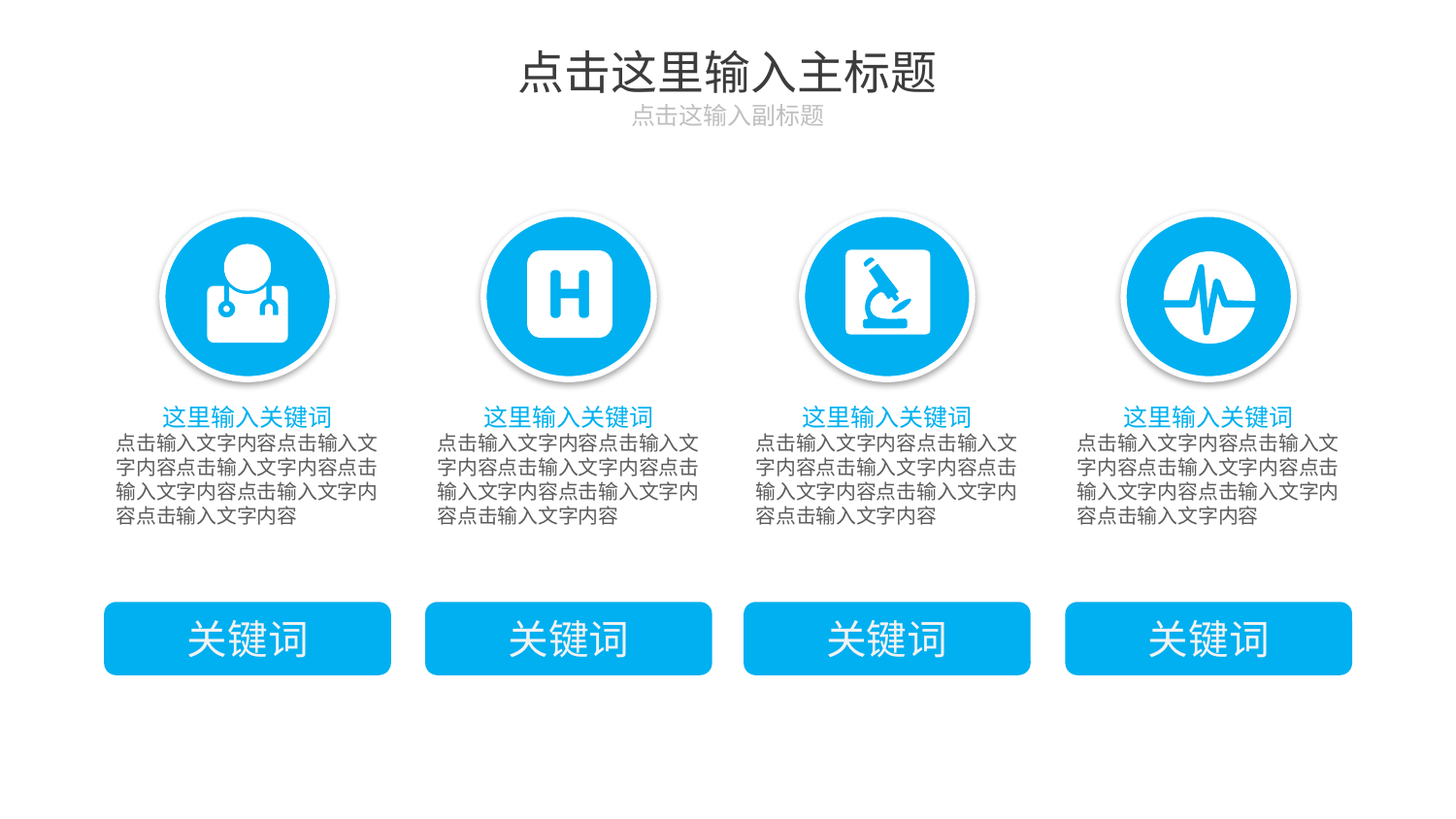

# 点击这里输入主标题
点击这输入副标题

这里输入关键词
点击输入文字内容点击输入文字内容点击输入文字内容点击输入文字内容点击输入文字内容点击输入文字内容

这里输入关键词
点击输入文字内容点击输入文字内容点击输入文字内容点击输入文字内容点击输入文字内容点击输入文字内容

这里输入关键词
点击输入文字内容点击输入文字内容点击输入文字内容点击输入文字内容点击输入文字内容点击输入文字内容

这里输入关键词
点击输入文字内容点击输入文字内容点击输入文字内容点击输入文字内容点击输入文字内容点击输入文字内容

关键词
关键词
关键词
关键词